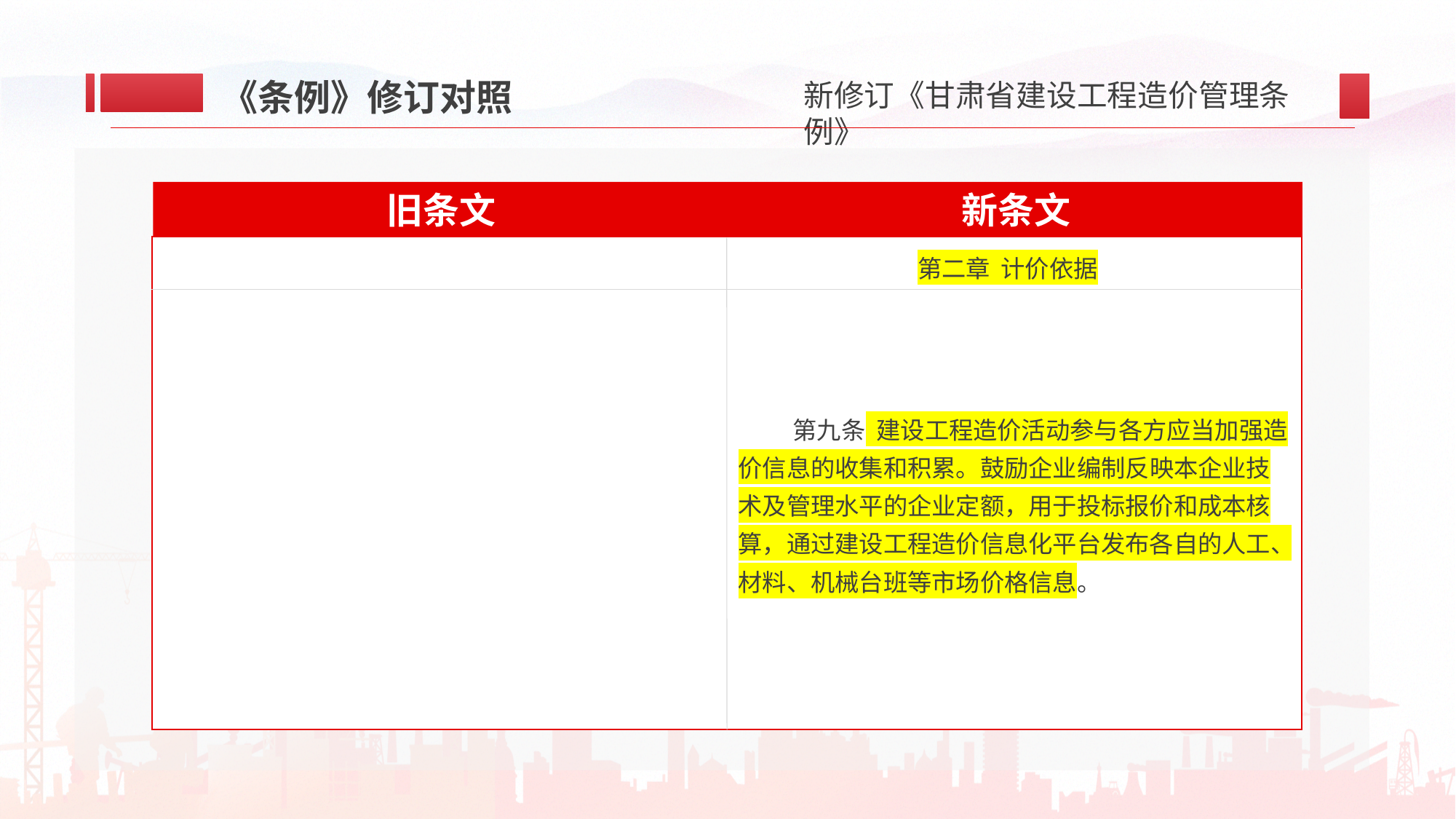

《条例》修订对照
新条文
旧条文

第九条  建设工程造价活动参与各方应当加强造价信息的收集和积累。鼓励企业编制反映本企业技术及管理水平的企业定额，用于投标报价和成本核算，通过建设工程造价信息化平台发布各自的人工、材料、机械台班等市场价格信息。
第二章  计价依据